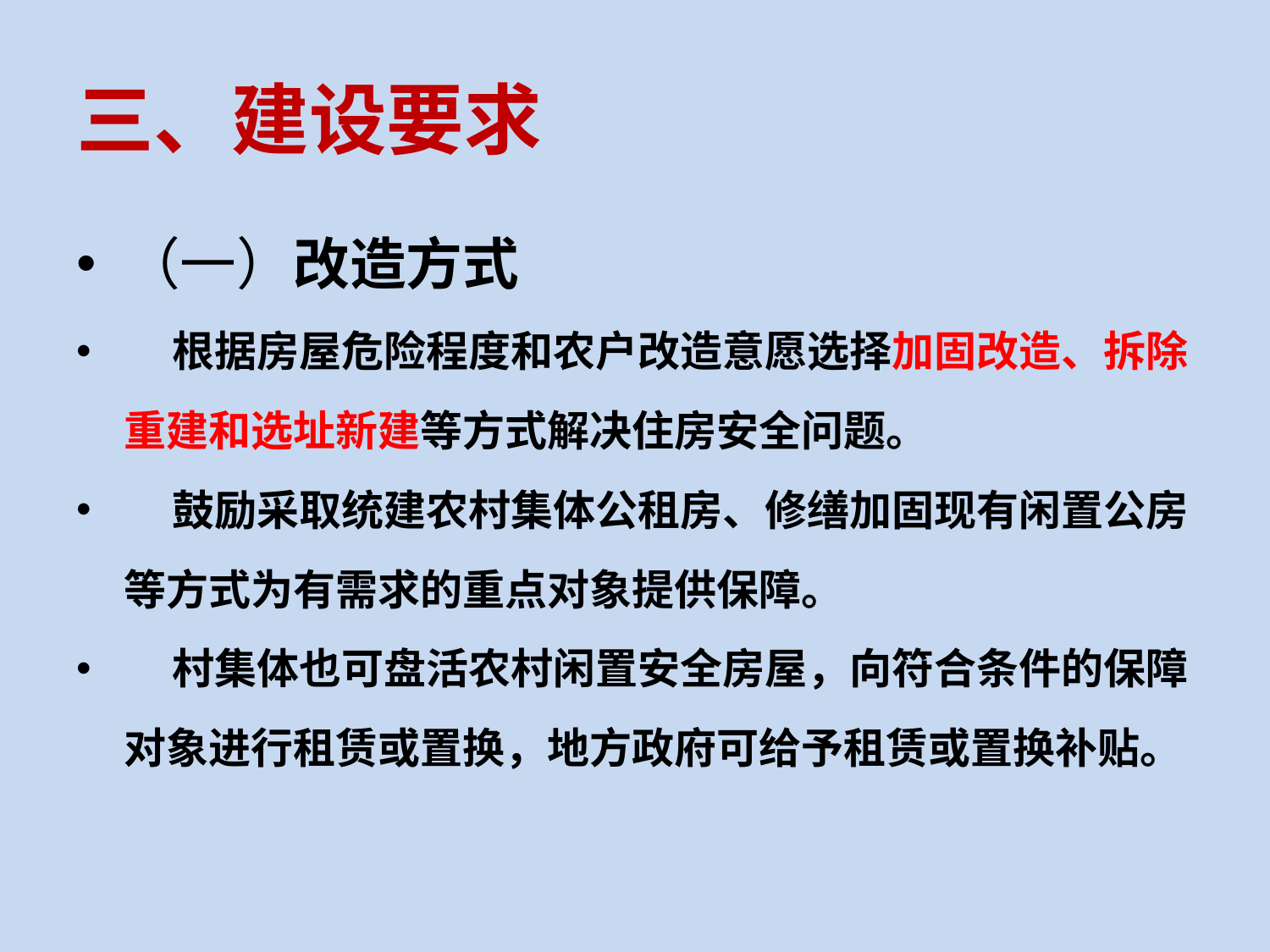

# 三、建设要求
（一）改造方式
    根据房屋危险程度和农户改造意愿选择加固改造、拆除重建和选址新建等方式解决住房安全问题。
    鼓励采取统建农村集体公租房、修缮加固现有闲置公房等方式为有需求的重点对象提供保障。
    村集体也可盘活农村闲置安全房屋，向符合条件的保障对象进行租赁或置换，地方政府可给予租赁或置换补贴。